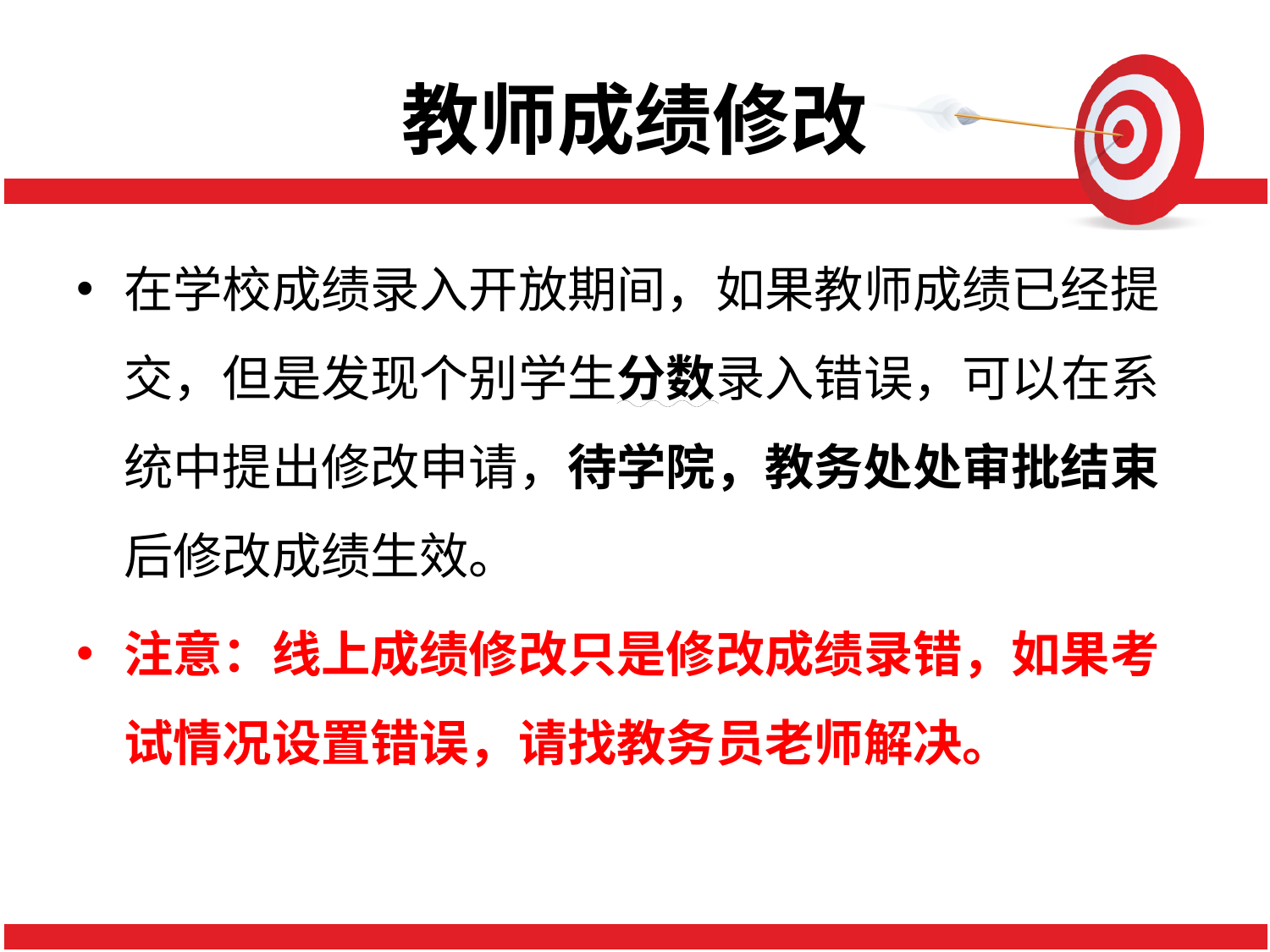

# 教师成绩修改
在学校成绩录入开放期间，如果教师成绩已经提交，但是发现个别学生分数录入错误，可以在系统中提出修改申请，待学院，教务处处审批结束后修改成绩生效。
注意：线上成绩修改只是修改成绩录错，如果考试情况设置错误，请找教务员老师解决。